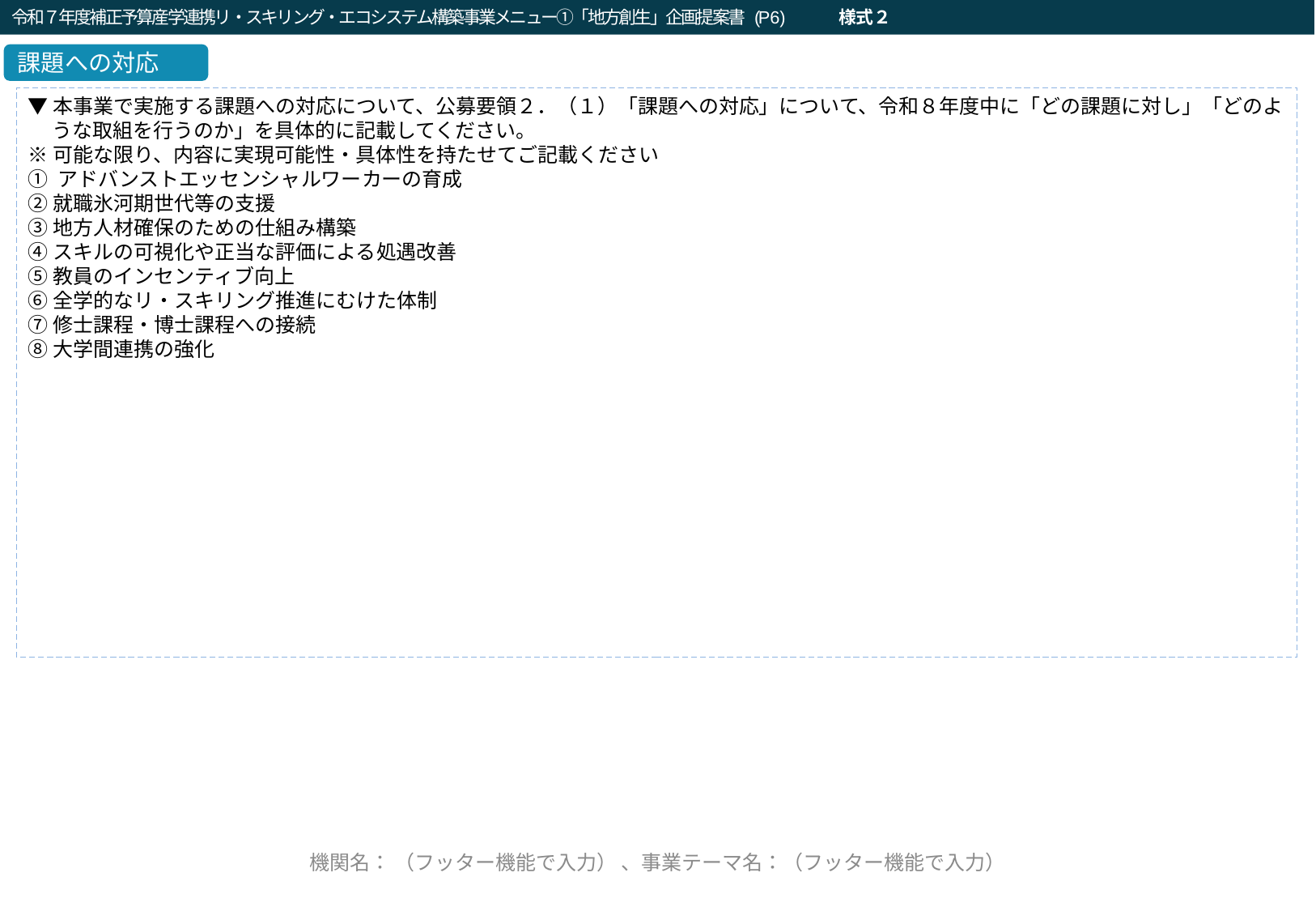

令和７年度補正予算産学連携リ・スキリング・エコシステム構築事業メニュー①「地方創生」企画提案書 (P6)　　　様式２
令和２年度「就職・転職支援のための大学リカレント教育推進事業（就職・転職支援のためのリカレント教育プログラムの開発・実施）」企画提案書（a：求職支援）(P6)
課題への対応
▼本事業で実施する課題への対応について、公募要領２．（１）「課題への対応」について、令和８年度中に「どの課題に対し」「どのような取組を行うのか」を具体的に記載してください。
※可能な限り、内容に実現可能性・具体性を持たせてご記載ください
➀ アドバンストエッセンシャルワーカーの育成
➁就職氷河期世代等の支援
③地方人材確保のための仕組み構築
④スキルの可視化や正当な評価による処遇改善
⑤教員のインセンティブ向上
⑥全学的なリ・スキリング推進にむけた体制
⑦修士課程・博士課程への接続
⑧大学間連携の強化

←フッターを以後のページ全てに必ず記入
機関名： （フッター機能で入力） 、事業テーマ名：（フッター機能で入力）